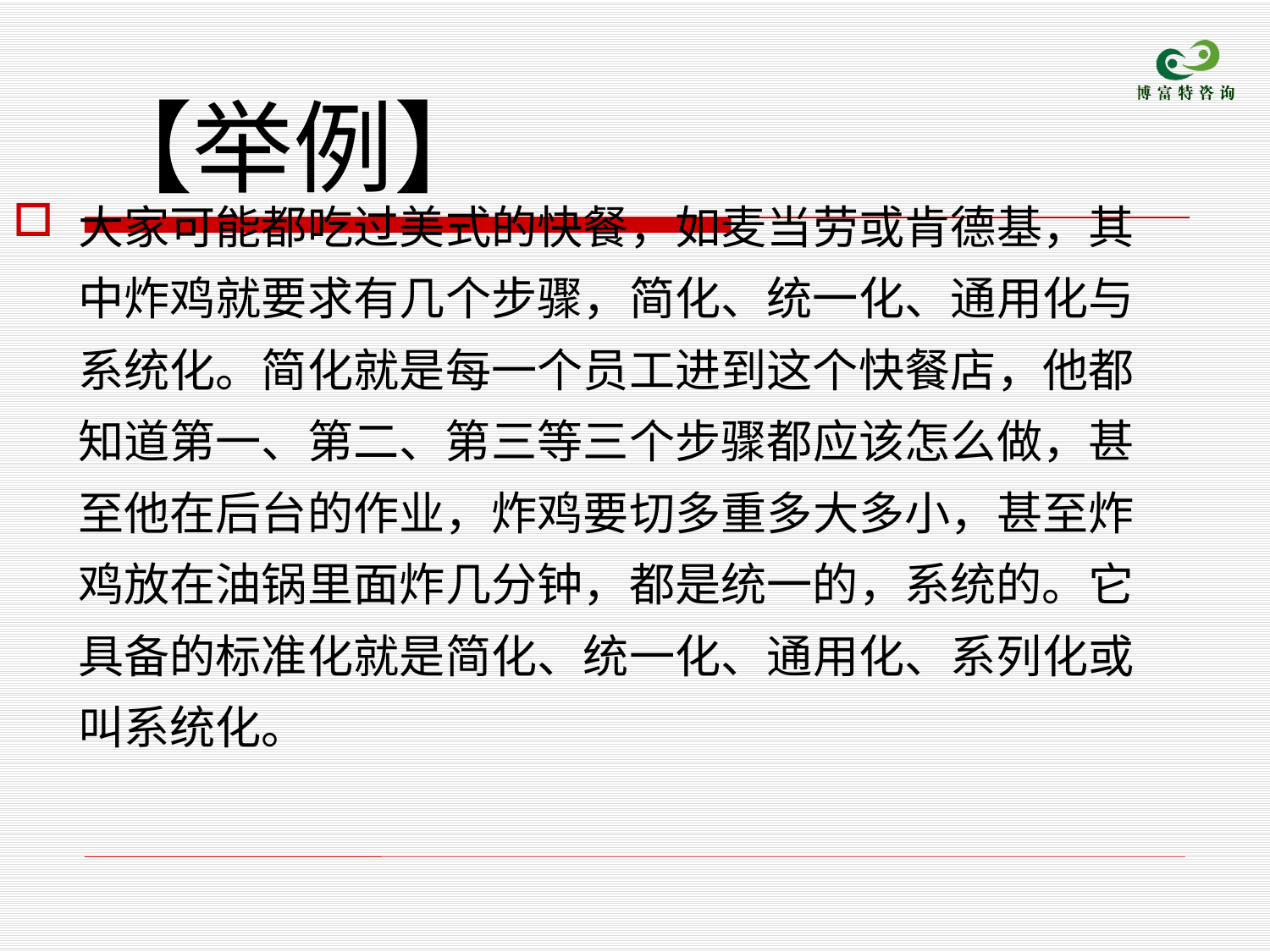

# 【举例】

大家可能都吃过美式的快餐，如麦当劳或肯德基，其中炸鸡就要求有几个步骤，简化、统一化、通用化与系统化。简化就是每一个员工进到这个快餐店，他都知道第一、第二、第三等三个步骤都应该怎么做，甚至他在后台的作业，炸鸡要切多重多大多小，甚至炸鸡放在油锅里面炸几分钟，都是统一的，系统的。它具备的标准化就是简化、统一化、通用化、系列化或叫系统化。
549